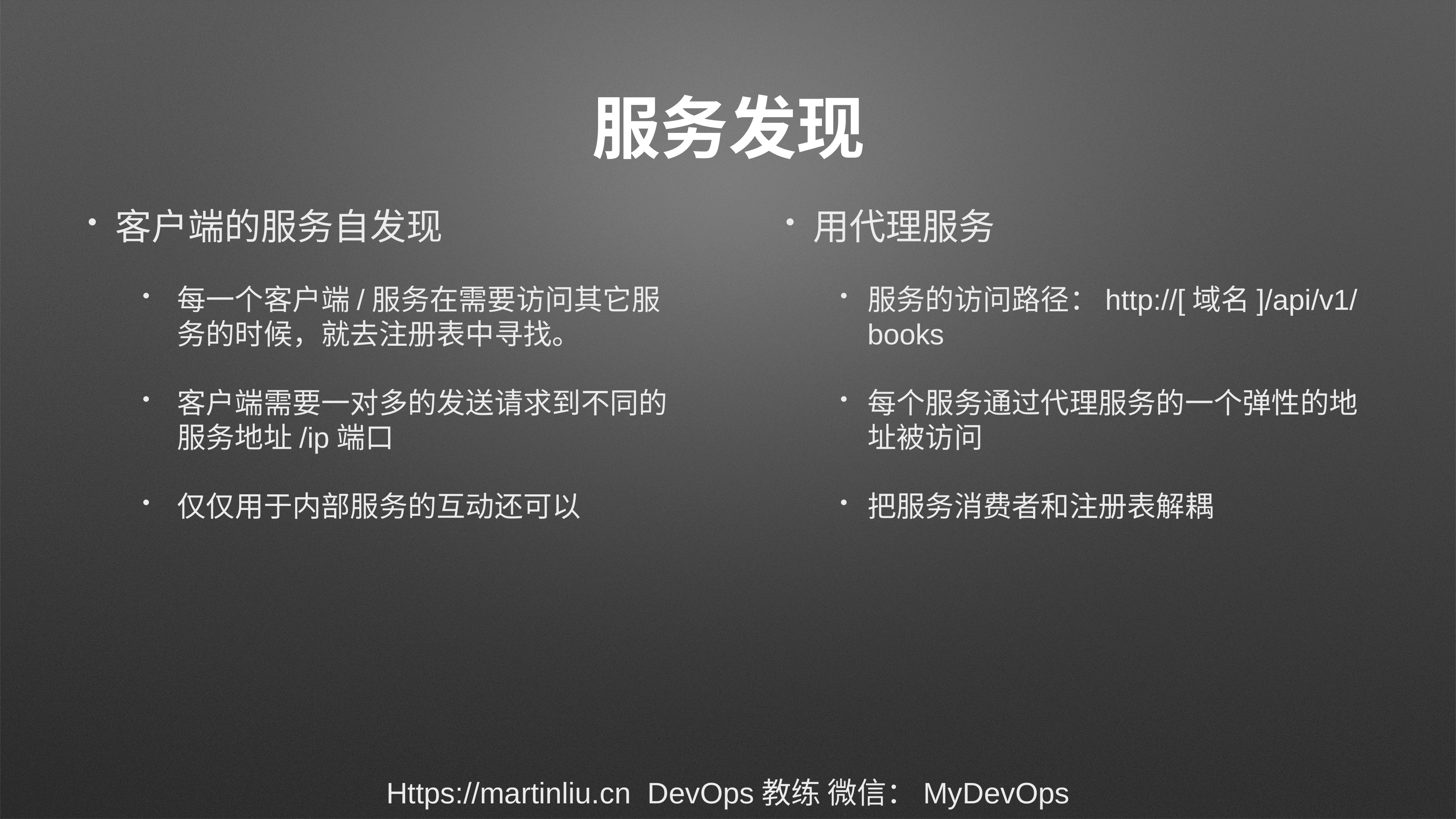

# 服务发现
客户端的服务自发现
每一个客户端/服务在需要访问其它服务的时候，就去注册表中寻找。
客户端需要一对多的发送请求到不同的服务地址/ip端口
仅仅用于内部服务的互动还可以
用代理服务
服务的访问路径：http://[域名]/api/v1/books
每个服务通过代理服务的一个弹性的地址被访问
把服务消费者和注册表解耦